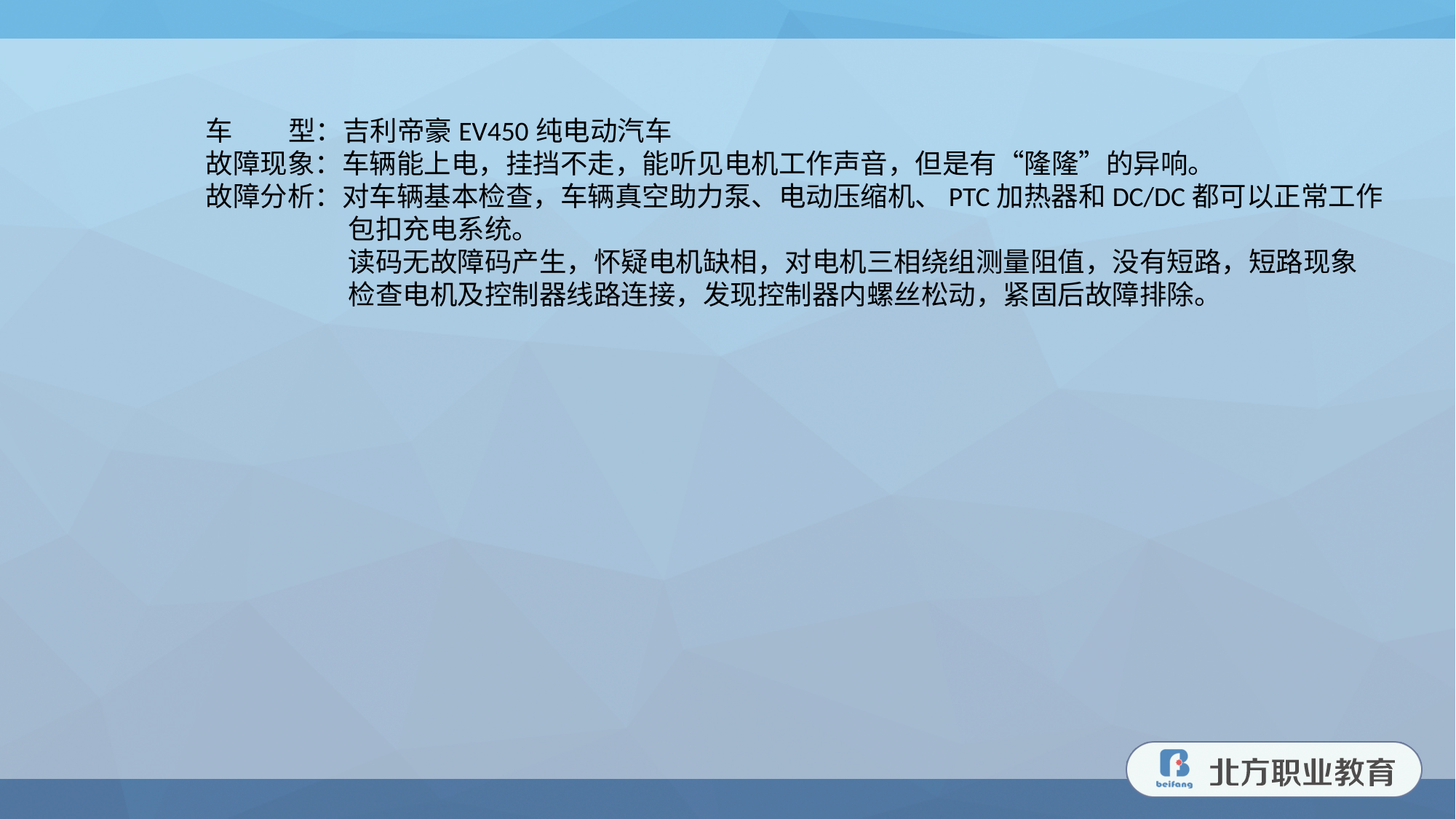

车         型：吉利帝豪EV450纯电动汽车
故障现象：车辆能上电，挂挡不走，能听见电机工作声音，但是有“隆隆”的异响。
故障分析：对车辆基本检查，车辆真空助力泵、电动压缩机、PTC加热器和DC/DC都可以正常工作
                      包扣充电系统。
                      读码无故障码产生，怀疑电机缺相，对电机三相绕组测量阻值，没有短路，短路现象
                      检查电机及控制器线路连接，发现控制器内螺丝松动，紧固后故障排除。